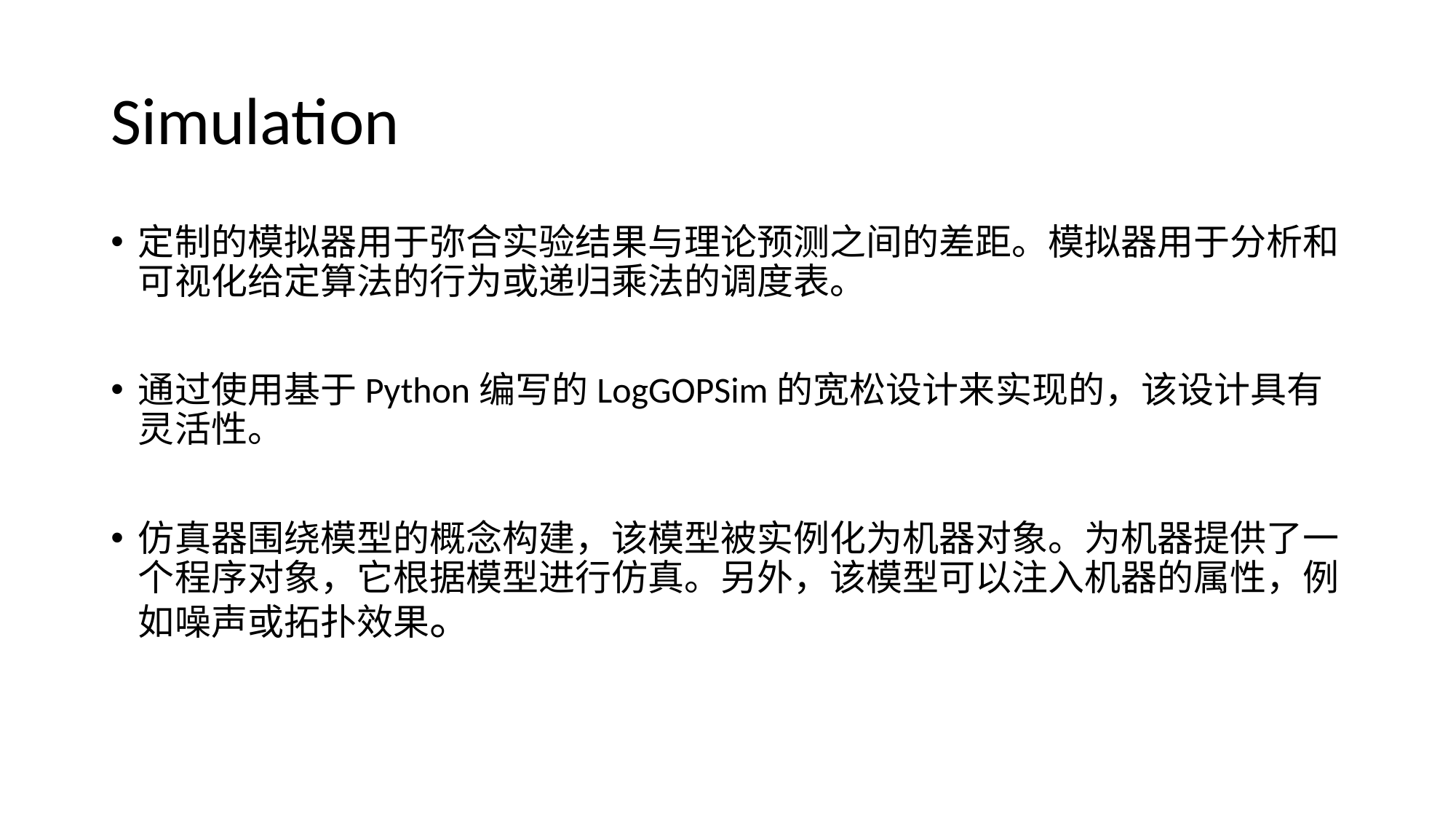

# Simulation
定制的模拟器用于弥合实验结果与理论预测之间的差距。模拟器用于分析和可视化给定算法的行为或递归乘法的调度表。

通过使用基于Python编写的LogGOPSim的宽松设计来实现的，该设计具有灵活性。

仿真器围绕模型的概念构建，该模型被实例化为机器对象。为机器提供了一个程序对象，它根据模型进行仿真。另外，该模型可以注入机器的属性，例如噪声或拓扑效果。
18